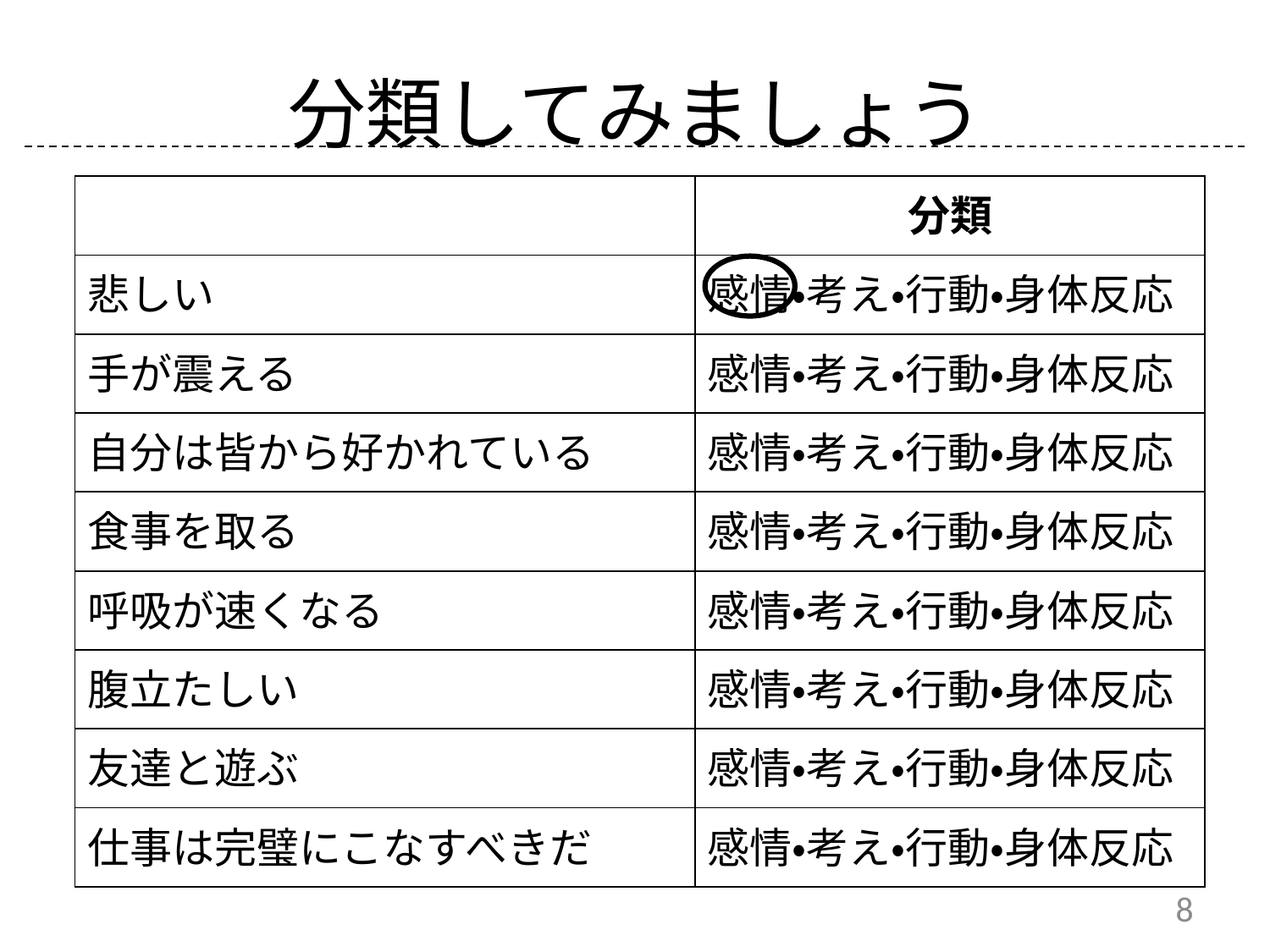

# 分類してみましょう
|  | 分類 |
| --- | --- |
| 悲しい | 感情・考え・行動・身体反応 |
| 手が震える | 感情・考え・行動・身体反応 |
| 自分は皆から好かれている | 感情・考え・行動・身体反応 |
| 食事を取る | 感情・考え・行動・身体反応 |
| 呼吸が速くなる | 感情・考え・行動・身体反応 |
| 腹立たしい | 感情・考え・行動・身体反応 |
| 友達と遊ぶ | 感情・考え・行動・身体反応 |
| 仕事は完璧にこなすべきだ | 感情・考え・行動・身体反応 |

8